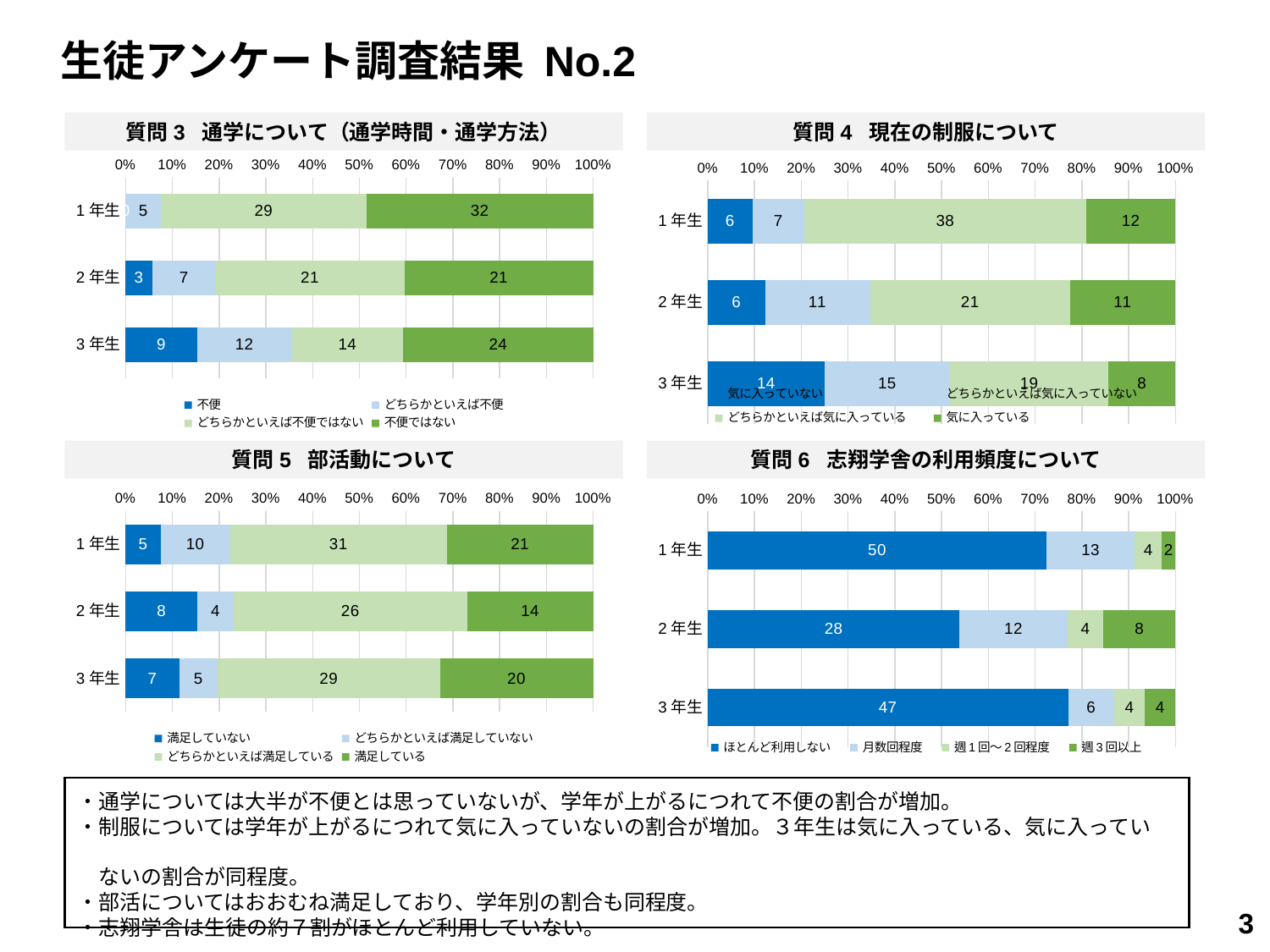

生徒アンケート調査結果 No.2
質問4  現在の制服について
質問3  通学について（通学時間・通学方法）

### Chart

| Category | 不便 | どちらかといえば不便 | どちらかといえば不便ではない | 不便ではない |
|---|---|---|---|---|
| 1年生 | 0.0 | 5.0 | 29.0 | 32.0 |
| 2年生 | 3.0 | 7.0 | 21.0 | 21.0 |
| 3年生 | 9.0 | 12.0 | 14.0 | 24.0 |

### Chart

| Category | 気に入っていない | どちらかといえば気に入っていない | どちらかといえば気に入っている | 気に入っている |
|---|---|---|---|---|
| 1年生 | 6.0 | 7.0 | 38.0 | 12.0 |
| 2年生 | 6.0 | 11.0 | 21.0 | 11.0 |
| 3年生 | 14.0 | 15.0 | 19.0 | 8.0 |
質問6  志翔学舎の利用頻度について
質問5  部活動について

### Chart

| Category | ほとんど利用しない | 月数回程度 | 週1回〜2回程度 | 週3回以上 |
|---|---|---|---|---|
| 1年生 | 50.0 | 13.0 | 4.0 | 2.0 |
| 2年生 | 28.0 | 12.0 | 4.0 | 8.0 |
| 3年生 | 47.0 | 6.0 | 4.0 | 4.0 |

### Chart

| Category | 満足していない | どちらかといえば満足していない | どちらかといえば満足している | 満足している |
|---|---|---|---|---|
| 1年生 | 5.0 | 10.0 | 31.0 | 21.0 |
| 2年生 | 8.0 | 4.0 | 26.0 | 14.0 |
| 3年生 | 7.0 | 5.0 | 29.0 | 20.0 |
・通学については大半が不便とは思っていないが、学年が上がるにつれて不便の割合が増加。
・制服については学年が上がるにつれて気に入っていないの割合が増加。３年生は気に入っている、気に入ってい
　ないの割合が同程度。
・部活についてはおおむね満足しており、学年別の割合も同程度。
・志翔学舎は生徒の約７割がほとんど利用していない。
3